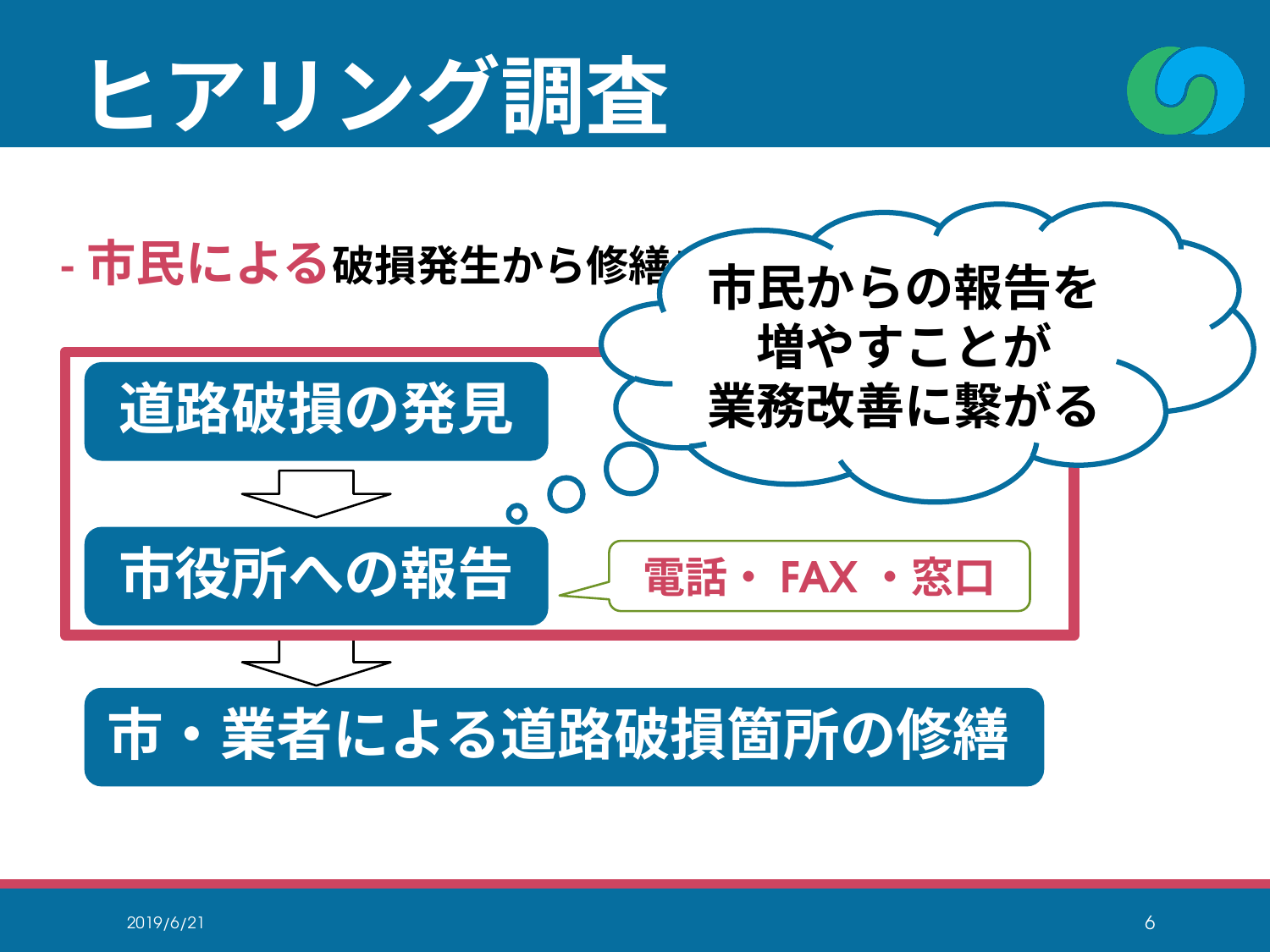

# ヒアリング調査
市民からの報告を
増やすことが
業務改善に繋がる
-市民による破損発生から修繕までの流れ-

道路破損の発見

市役所への報告
電話・FAX・窓口

市・業者による道路破損箇所の修繕
2019/6/21
6